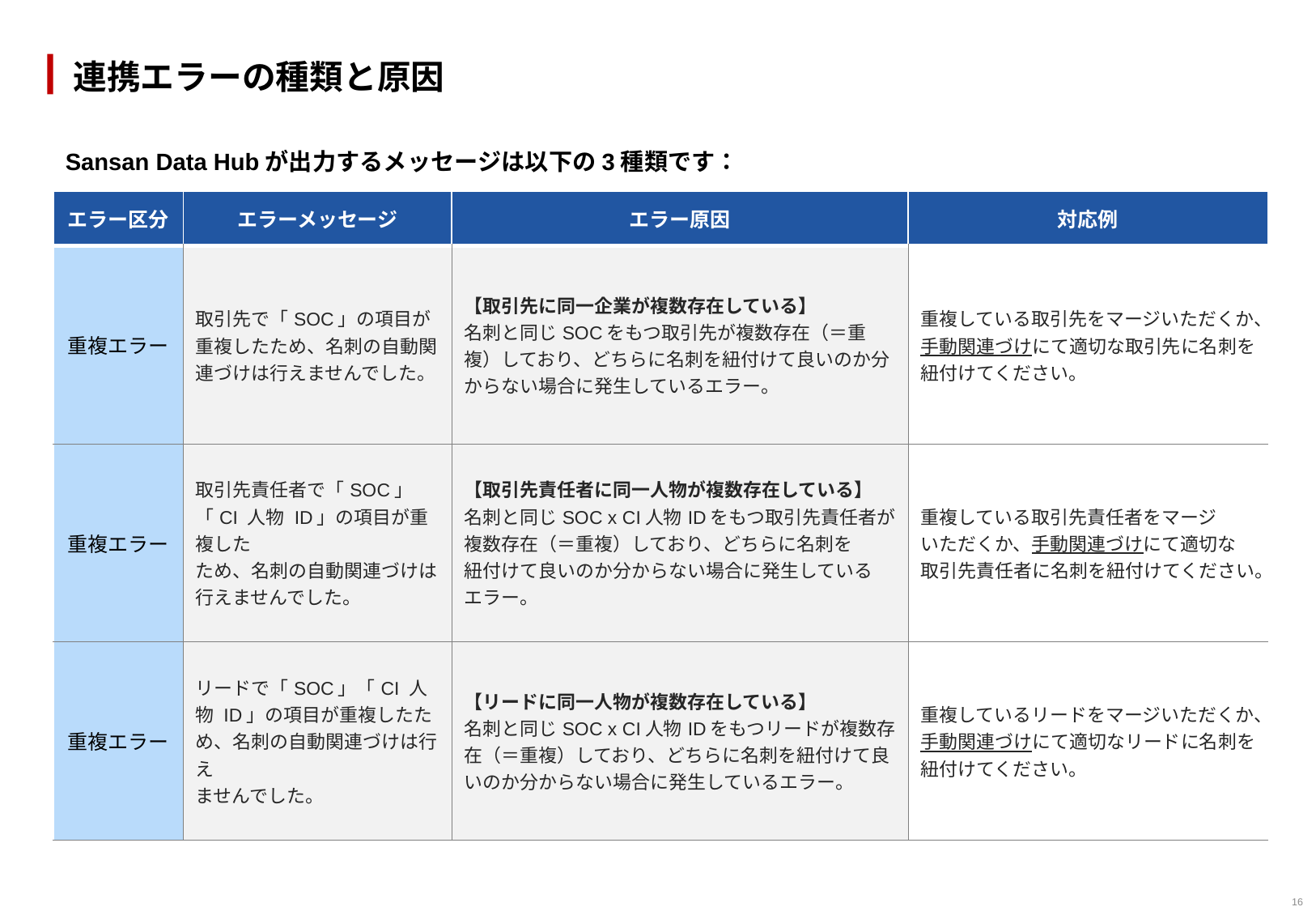

# 連携エラーの種類と原因

Sansan Data Hubが出力するメッセージは以下の3種類です：
| エラー区分 | エラーメッセージ | エラー原因 | 対応例 |
| --- | --- | --- | --- |
| 重複エラー | 取引先で「SOC」の項目が重複したため、名刺の自動関連づけは行えませんでした。 | 【取引先に同一企業が複数存在している】 名刺と同じSOCをもつ取引先が複数存在（＝重複）しており、どちらに名刺を紐付けて良いのか分からない場合に発生しているエラー。 | 重複している取引先をマージいただくか、手動関連づけにて適切な取引先に名刺を紐付けてください。 |
| 重複エラー | 取引先責任者で「SOC」「CI 人物 ID」の項目が重複した ため、名刺の自動関連づけは行えませんでした。 | 【取引先責任者に同一人物が複数存在している】 名刺と同じSOC x CI人物IDをもつ取引先責任者が 複数存在（＝重複）しており、どちらに名刺を 紐付けて良いのか分からない場合に発生している エラー。 | 重複している取引先責任者をマージ いただくか、手動関連づけにて適切な 取引先責任者に名刺を紐付けてください。 |
| 重複エラー | リードで「SOC」「CI 人物 ID」の項目が重複したため、名刺の自動関連づけは行え ませんでした。 | 【リードに同一人物が複数存在している】 名刺と同じSOC x CI人物IDをもつリードが複数存在（＝重複）しており、どちらに名刺を紐付けて良いのか分からない場合に発生しているエラー。 | 重複しているリードをマージいただくか、手動関連づけにて適切なリードに名刺を紐付けてください。 |
16